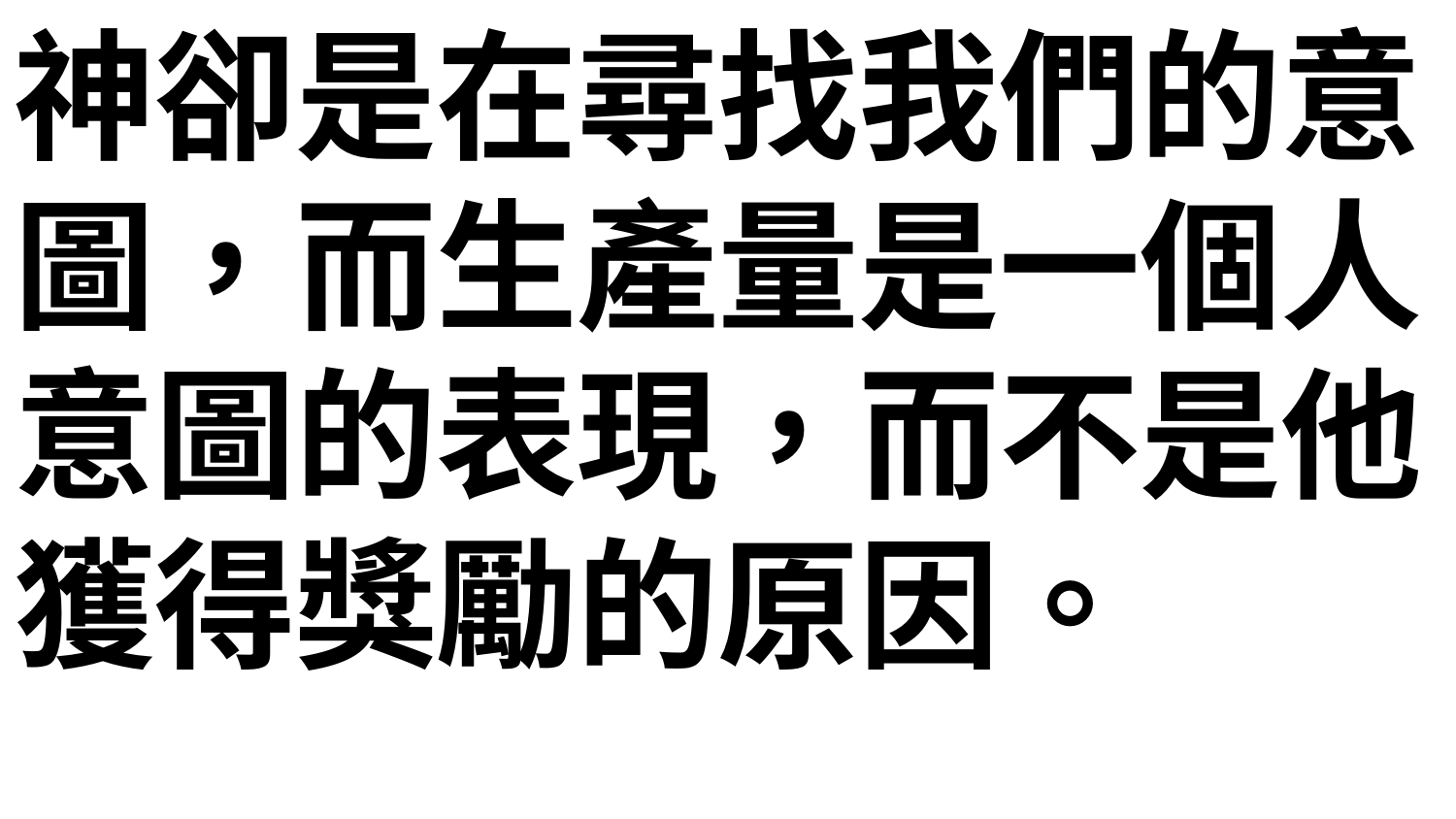

神卻是在尋找我們的意圖，而生產量是一個人意圖的表現，而不是他獲得獎勵的原因。